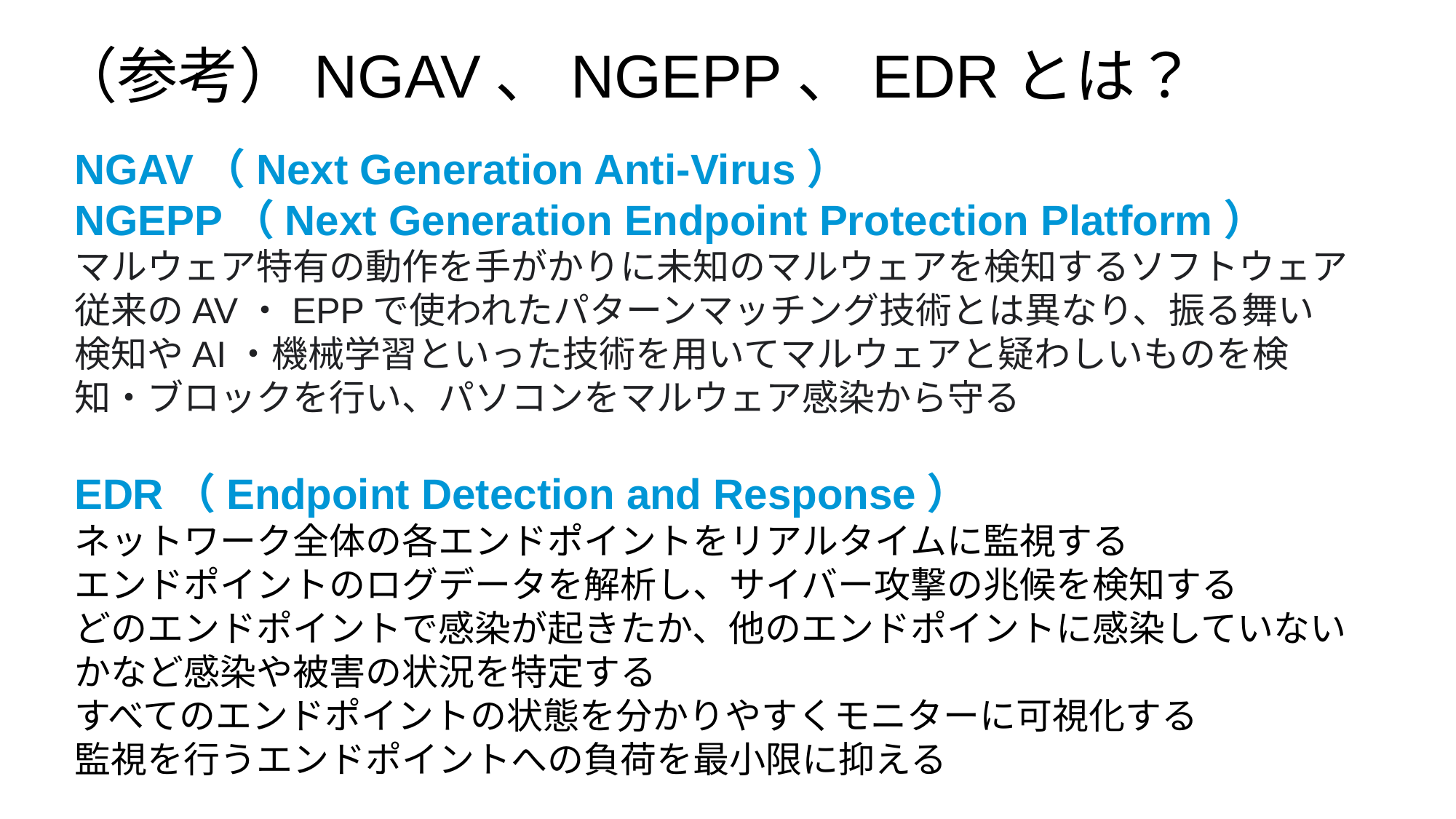

（参考）NGAV、NGEPP、EDRとは？
NGAV（Next Generation Anti-Virus）
NGEPP（Next Generation Endpoint Protection Platform）
マルウェア特有の動作を手がかりに未知のマルウェアを検知するソフトウェア
従来のAV・EPPで使われたパターンマッチング技術とは異なり、振る舞い検知やAI・機械学習といった技術を用いてマルウェアと疑わしいものを検知・ブロックを行い、パソコンをマルウェア感染から守る
EDR（Endpoint Detection and Response）
ネットワーク全体の各エンドポイントをリアルタイムに監視する
エンドポイントのログデータを解析し、サイバー攻撃の兆候を検知する
どのエンドポイントで感染が起きたか、他のエンドポイントに感染していないかなど感染や被害の状況を特定する
すべてのエンドポイントの状態を分かりやすくモニターに可視化する
監視を行うエンドポイントへの負荷を最小限に抑える